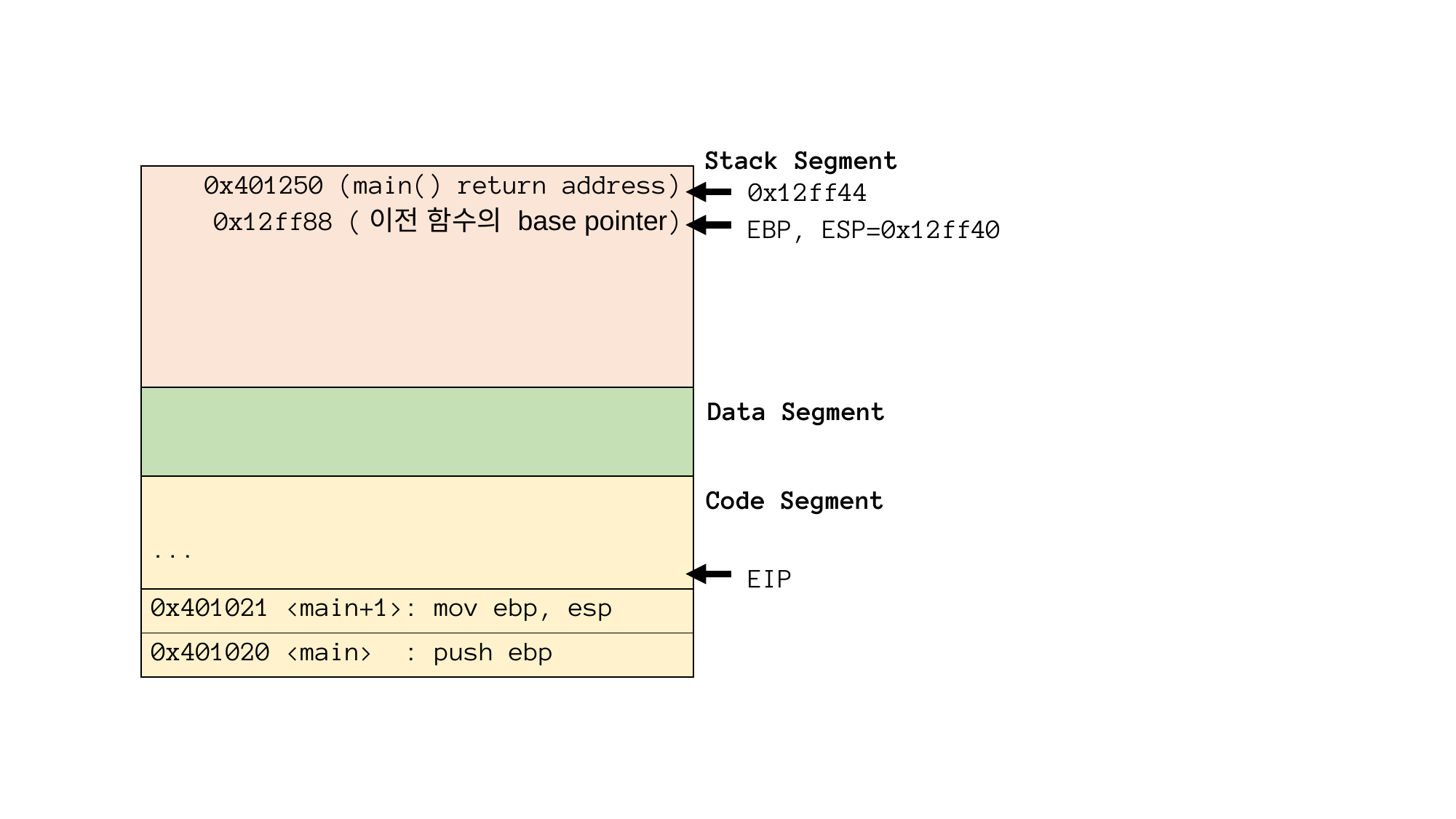

Stack Segment
| 0x401250 (main() return address) 0x12ff88 (이전 함수의 base pointer) |
| --- |
|  |
| ... |
| 0x401021 <main+1>: mov ebp, esp |
| 0x401020 <main> : push ebp |
0x12ff44
EBP, ESP=0x12ff40
Data Segment
Code Segment
EIP